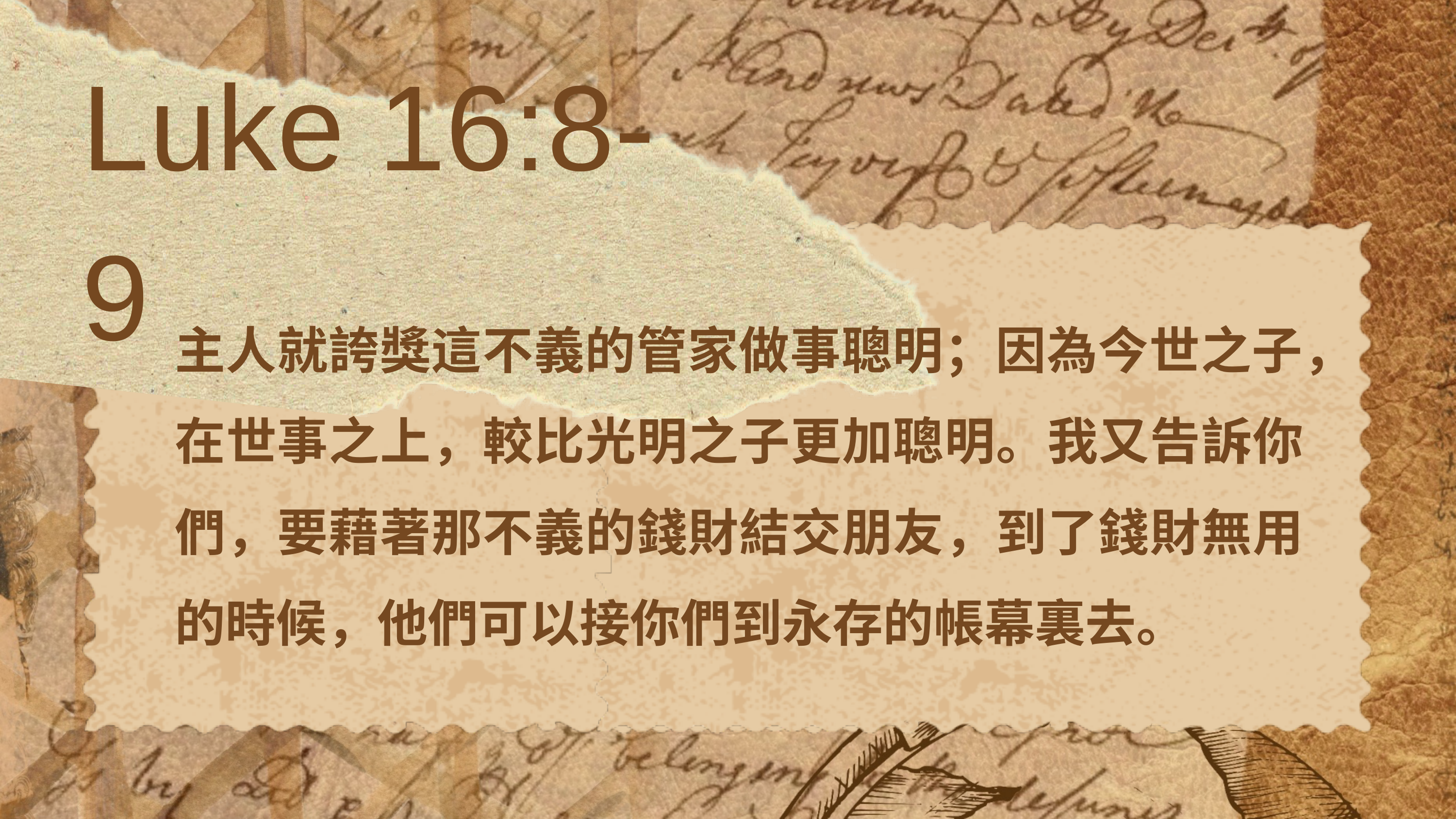

Luke 16:8-9

主人就誇獎這不義的管家做事聰明；因為今世之子，在世事之上，較比光明之子更加聰明。我又告訴你們，要藉著那不義的錢財結交朋友，到了錢財無用的時候，他們可以接你們到永存的帳幕裏去。